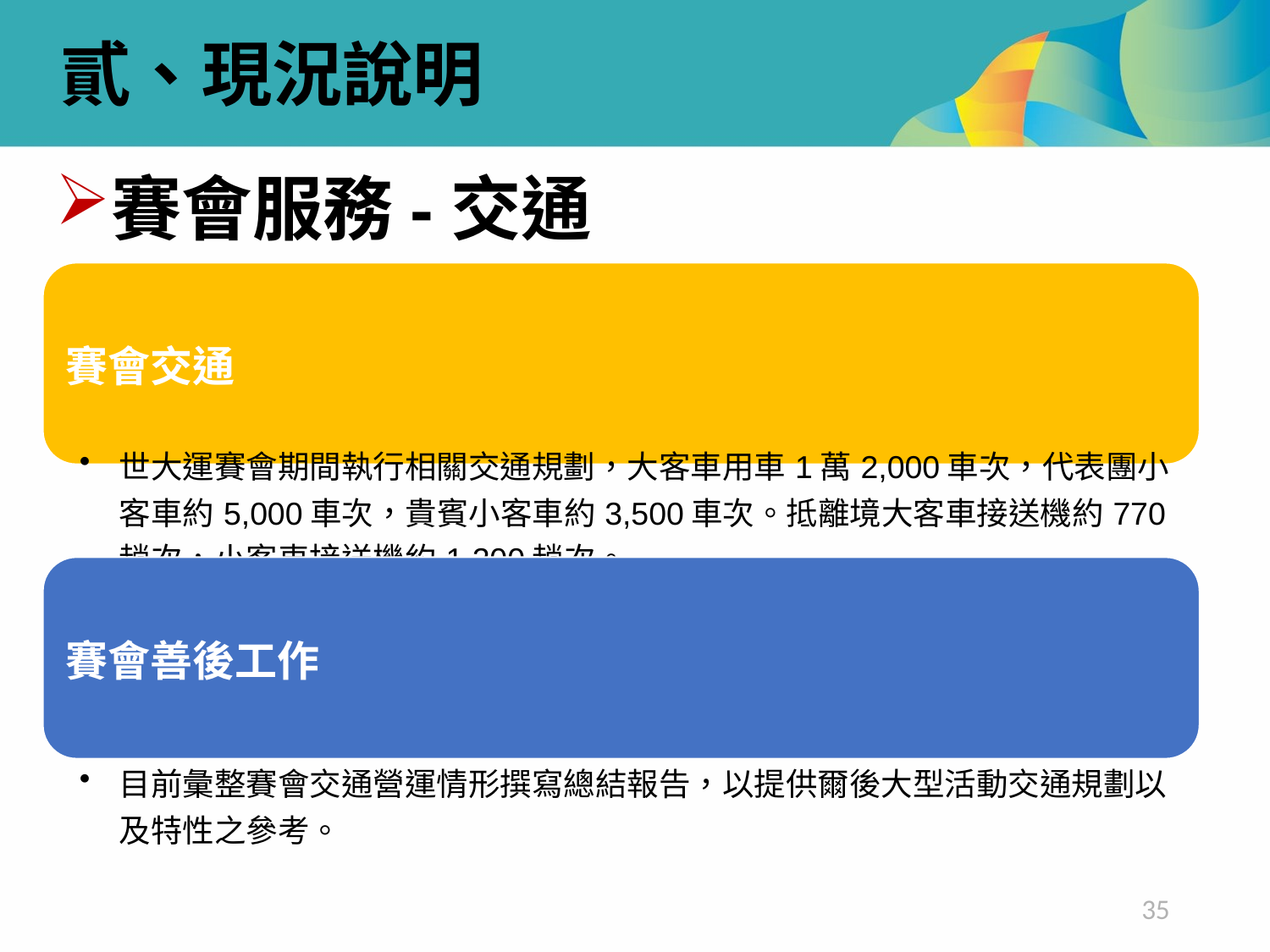

貳、現況說明
賽會服務-交通

賽會交通
世大運賽會期間執行相關交通規劃，大客車用車1萬2,000車次，代表團小客車約5,000車次，貴賓小客車約3,500車次。抵離境大客車接送機約770趟次，小客車接送機約1,200趟次。
目前彙整賽會交通營運情形撰寫總結報告，以提供爾後大型活動交通規劃以及特性之參考。
賽會善後工作
35